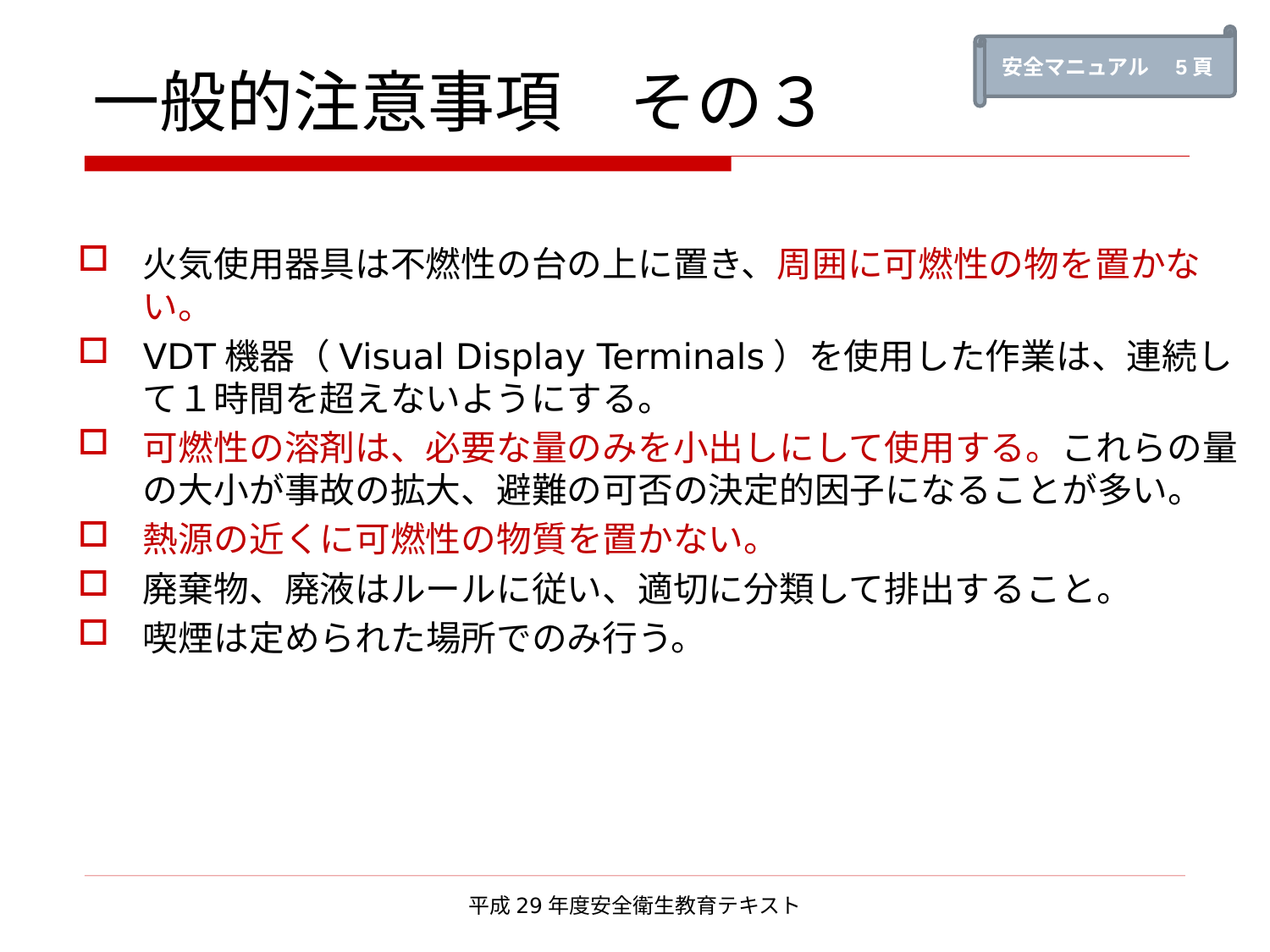

安全マニュアル　5頁
# 一般的注意事項　その３

火気使用器具は不燃性の台の上に置き、周囲に可燃性の物を置かない。
VDT機器（Visual Display Terminals）を使用した作業は、連続して１時間を超えないようにする。
可燃性の溶剤は、必要な量のみを小出しにして使用する。これらの量の大小が事故の拡大、避難の可否の決定的因子になることが多い。
熱源の近くに可燃性の物質を置かない。
廃棄物、廃液はルールに従い、適切に分類して排出すること。
喫煙は定められた場所でのみ行う。

平成29年度安全衛生教育テキスト